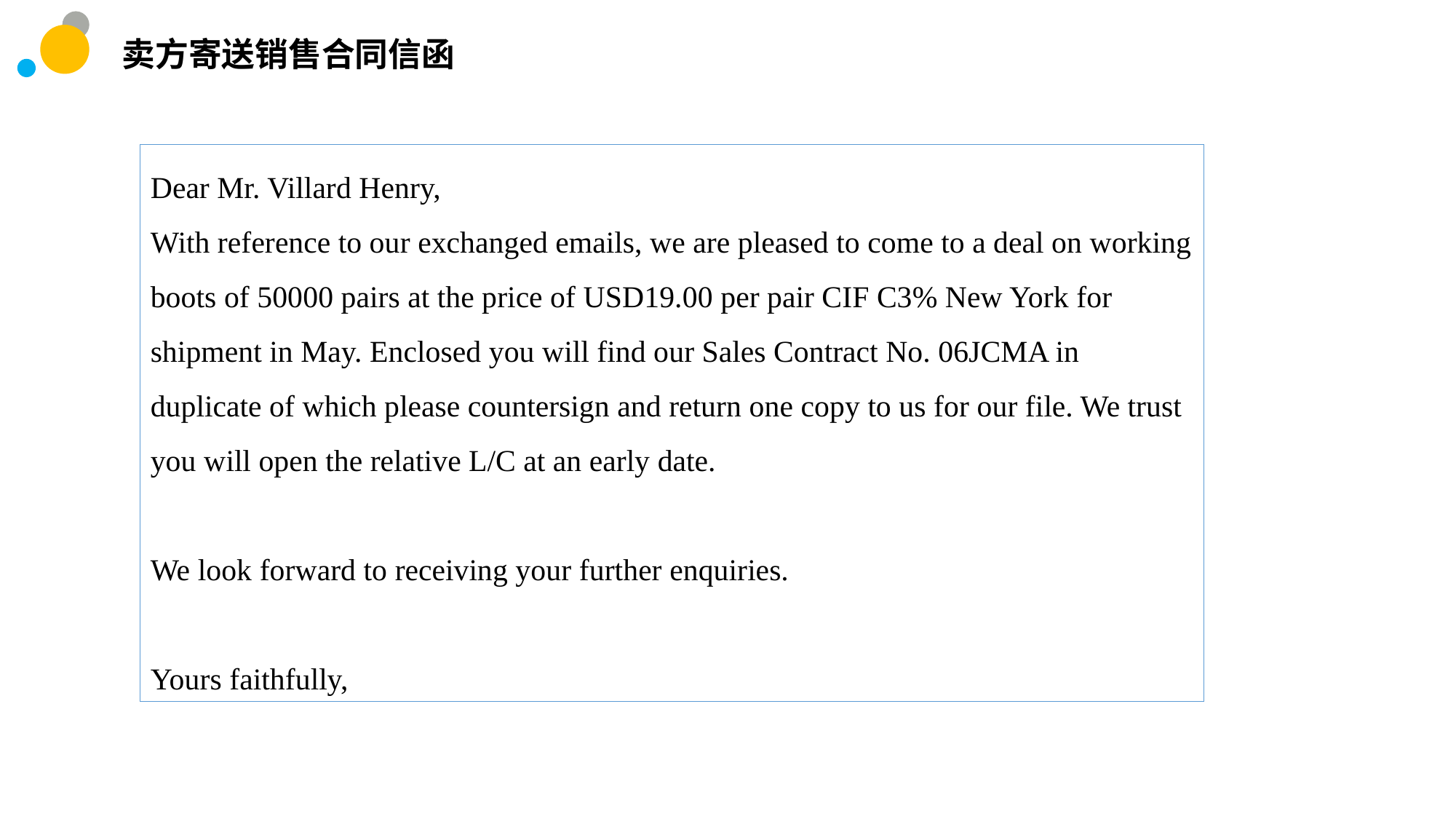

卖方寄送销售合同信函
Dear Mr. Villard Henry,
With reference to our exchanged emails, we are pleased to come to a deal on working boots of 50000 pairs at the price of USD19.00 per pair CIF C3% New York for shipment in May. Enclosed you will find our Sales Contract No. 06JCMA in duplicate of which please countersign and return one copy to us for our file. We trust you will open the relative L/C at an early date.

We look forward to receiving your further enquiries.

Yours faithfully,